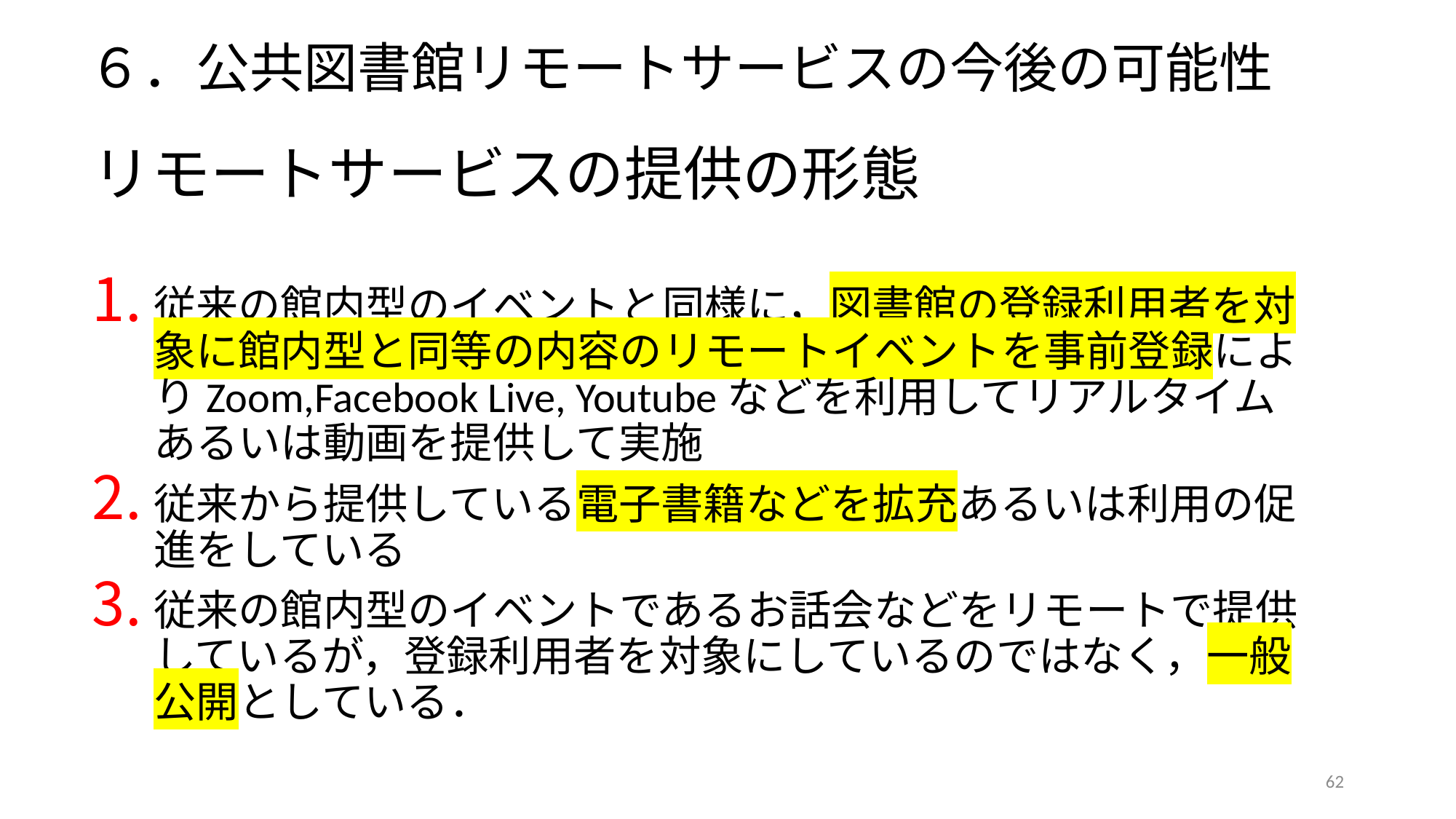

# ６．公共図書館リモートサービスの今後の可能性
リモートサービスの提供の形態

従来の館内型のイベントと同様に，図書館の登録利用者を対象に館内型と同等の内容のリモートイベントを事前登録によりZoom,Facebook Live, Youtubeなどを利用してリアルタイムあるいは動画を提供して実施
従来から提供している電子書籍などを拡充あるいは利用の促進をしている
従来の館内型のイベントであるお話会などをリモートで提供しているが，登録利用者を対象にしているのではなく，一般公開としている．
62